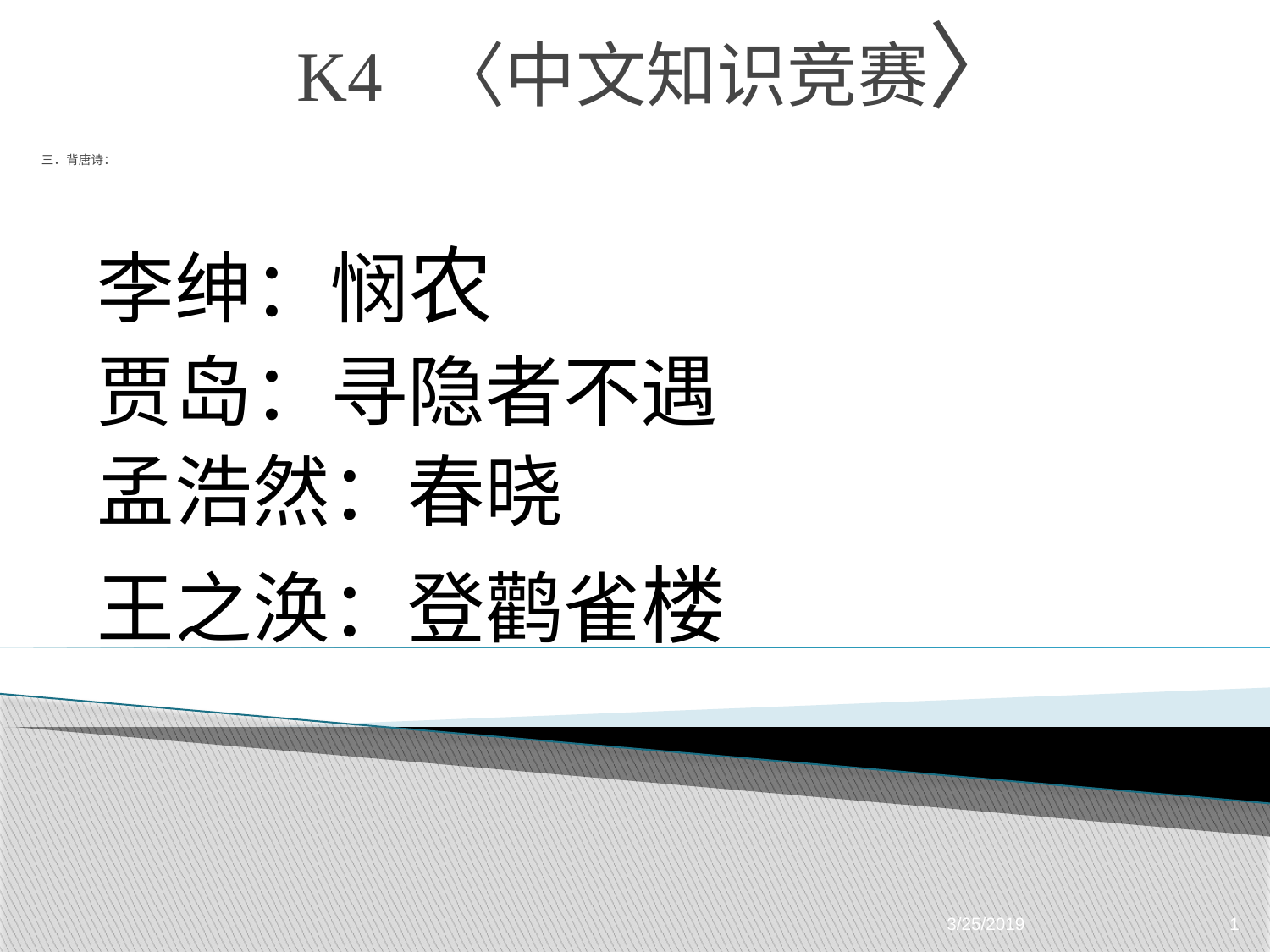

# K4  〈中文知识竞赛〉
三．背唐诗：

李绅：悯农
贾岛：寻隐者不遇
孟浩然：春晓
王之涣：登鹳雀楼

3/25/2019
1